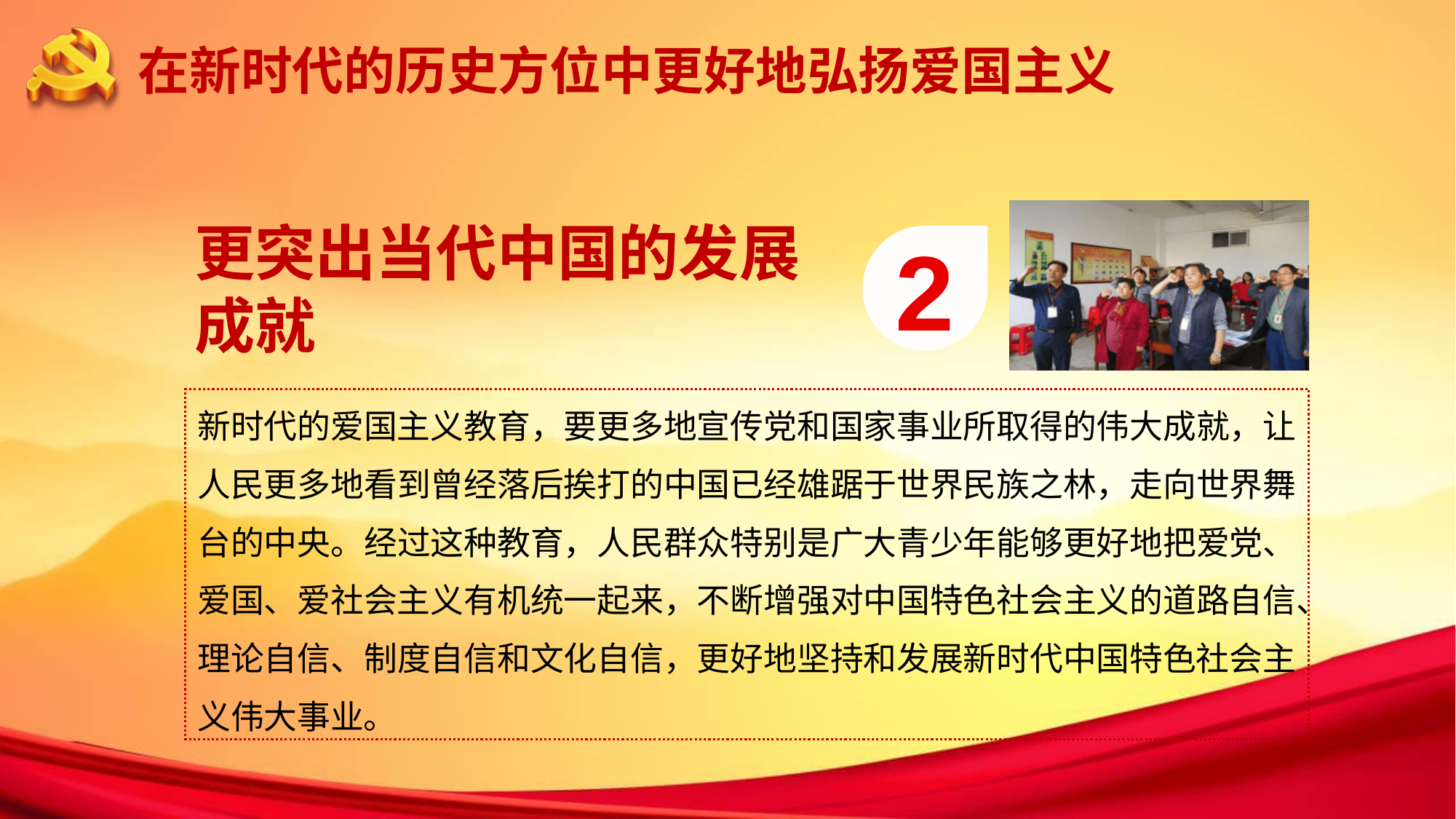

更突出当代中国的发展
成就
2
新时代的爱国主义教育，要更多地宣传党和国家事业所取得的伟大成就，让人民更多地看到曾经落后挨打的中国已经雄踞于世界民族之林，走向世界舞台的中央。经过这种教育，人民群众特别是广大青少年能够更好地把爱党、爱国、爱社会主义有机统一起来，不断增强对中国特色社会主义的道路自信、理论自信、制度自信和文化自信，更好地坚持和发展新时代中国特色社会主义伟大事业。